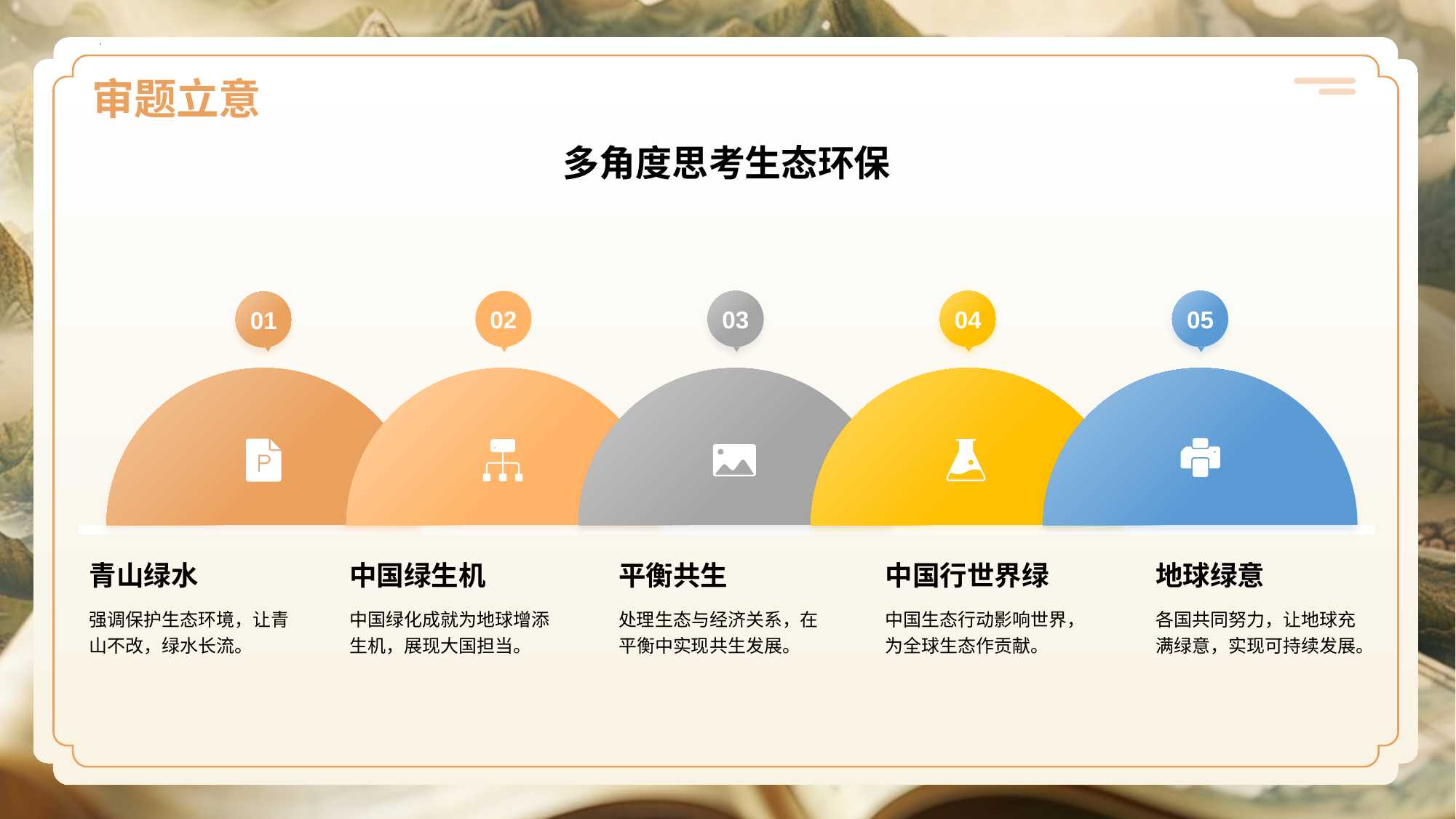

# 审题立意
多角度思考生态环保
02

中国绿生机
中国绿化成就为地球增添生机，展现大国担当。
03

平衡共生
处理生态与经济关系，在平衡中实现共生发展。
04

中国行世界绿
中国生态行动影响世界，为全球生态作贡献。
05

地球绿意
各国共同努力，让地球充满绿意，实现可持续发展。
01

青山绿水
强调保护生态环境，让青山不改，绿水长流。